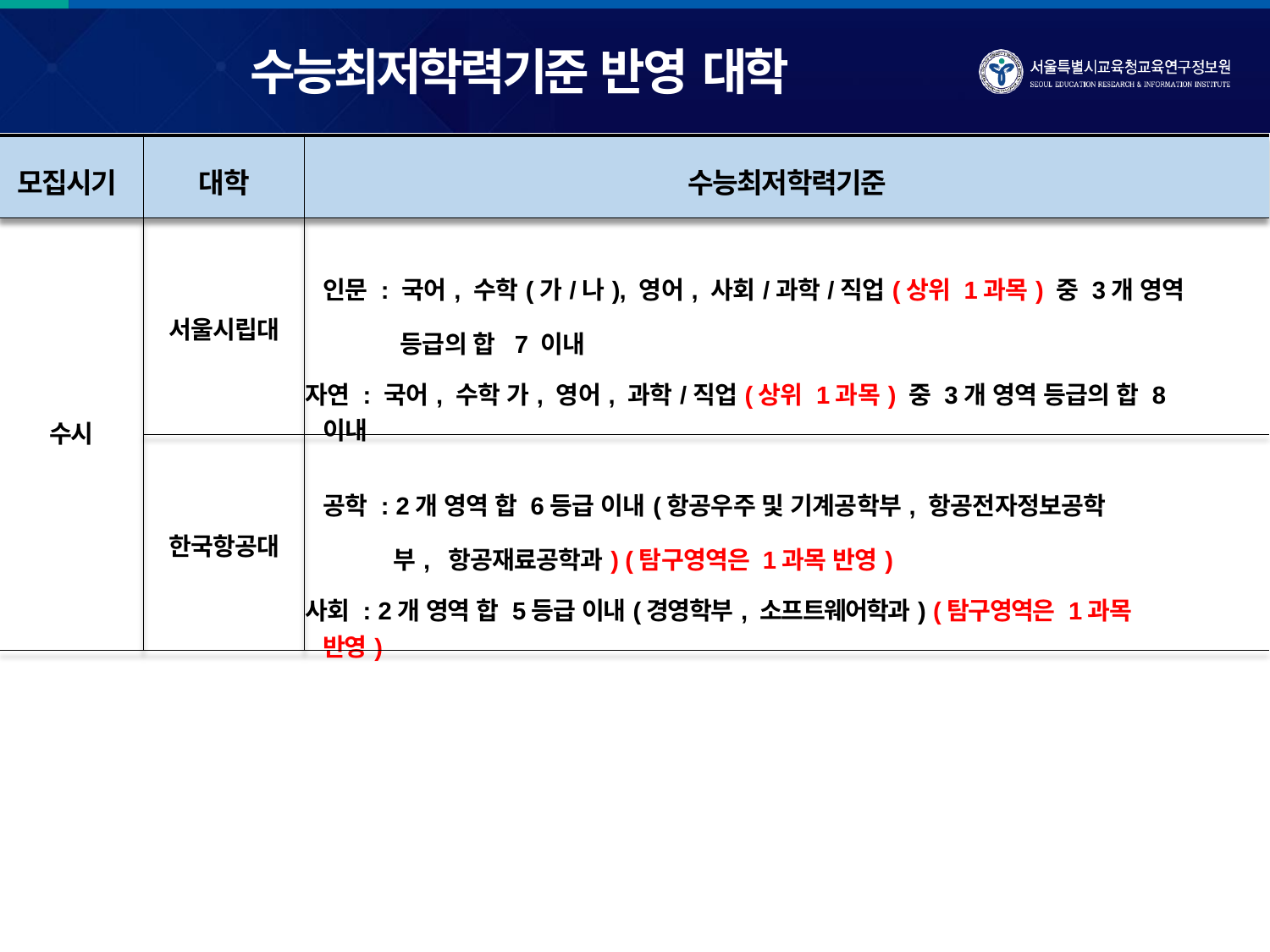

# 수능최저학력기준 반영 대학

| 모집시기 | 대학 | 수능최저학력기준 |
| --- | --- | --- |
| 수시 | 서울시립대 | 인문 : 국어, 수학(가/나), 영어, 사회/과학/직업(상위 1과목) 중 3개 영역 등급의 합 7 이내 자연 : 국어, 수학 가, 영어, 과학/직업(상위 1과목) 중 3개 영역 등급의 합 8 이내 |
|  | 한국항공대 | 공학 : 2개 영역 합 6등급 이내(항공우주 및 기계공학부, 항공전자정보공학부, 항공재료공학과) (탐구영역은 1과목 반영) 사회 : 2개 영역 합 5등급 이내(경영학부, 소프트웨어학과) (탐구영역은 1과목 반영) |